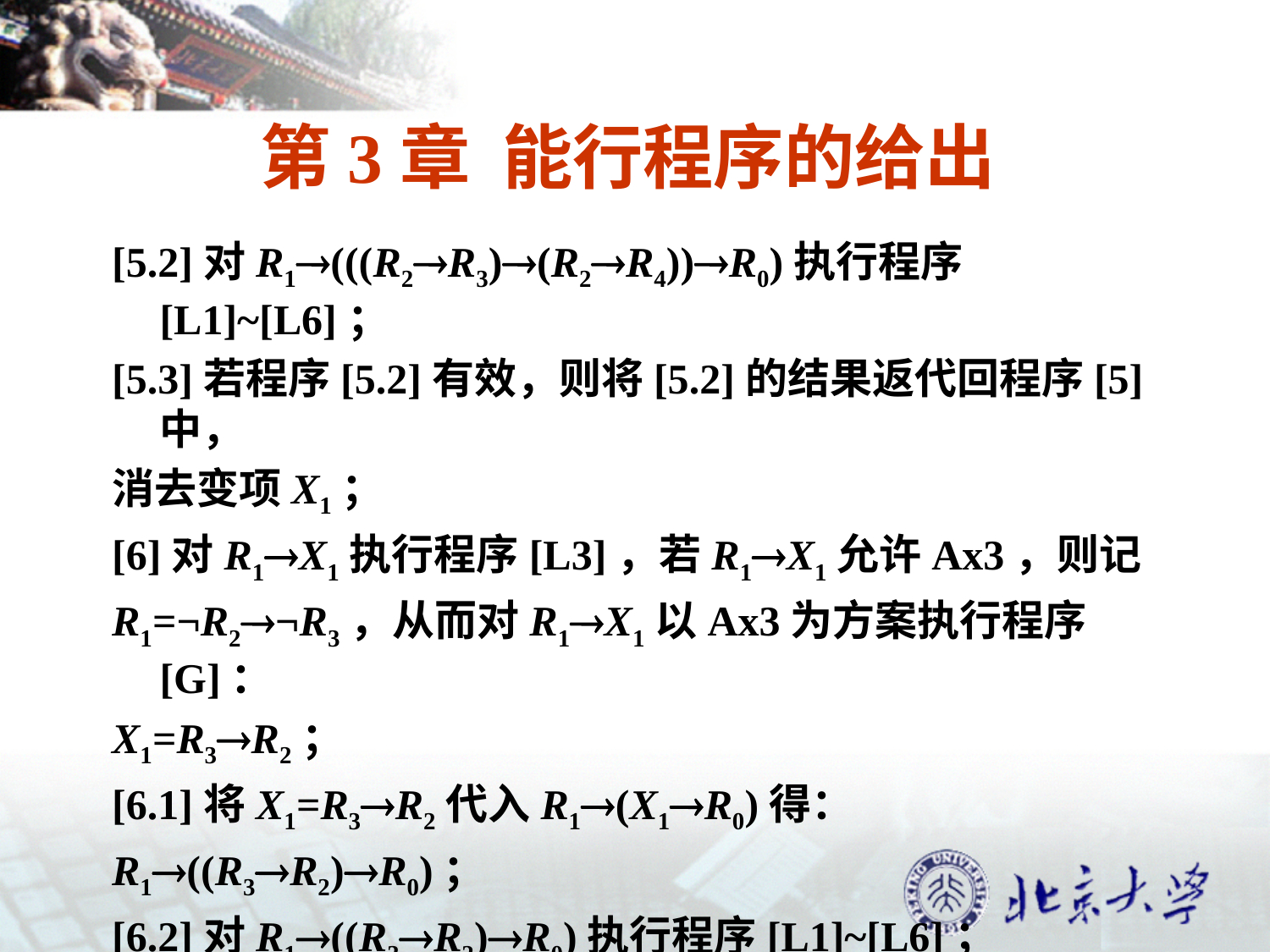

# 第3章  能行程序的给出
[5.2]对R1→(((R2→R3)→(R2→R4))→R0)执行程序[L1]~[L6]；
[5.3]若程序[5.2]有效，则将[5.2]的结果返代回程序[5]中，
消去变项X1；
[6]对R1→X1执行程序[L3]，若R1→X1允许Ax3，则记
R1=¬R2→¬R3，从而对R1→X1以Ax3为方案执行程序[G]：
X1=R3→R2；
[6.1]将X1=R3→R2代入R1→(X1→R0)得：
R1→((R3→R2)→R0)；
[6.2]对R1→((R3→R2)→R0)执行程序[L1]~[L6]；
[6.3]若程序[6.2]有效，则将[6.2]的结果返代回程序[6]中，